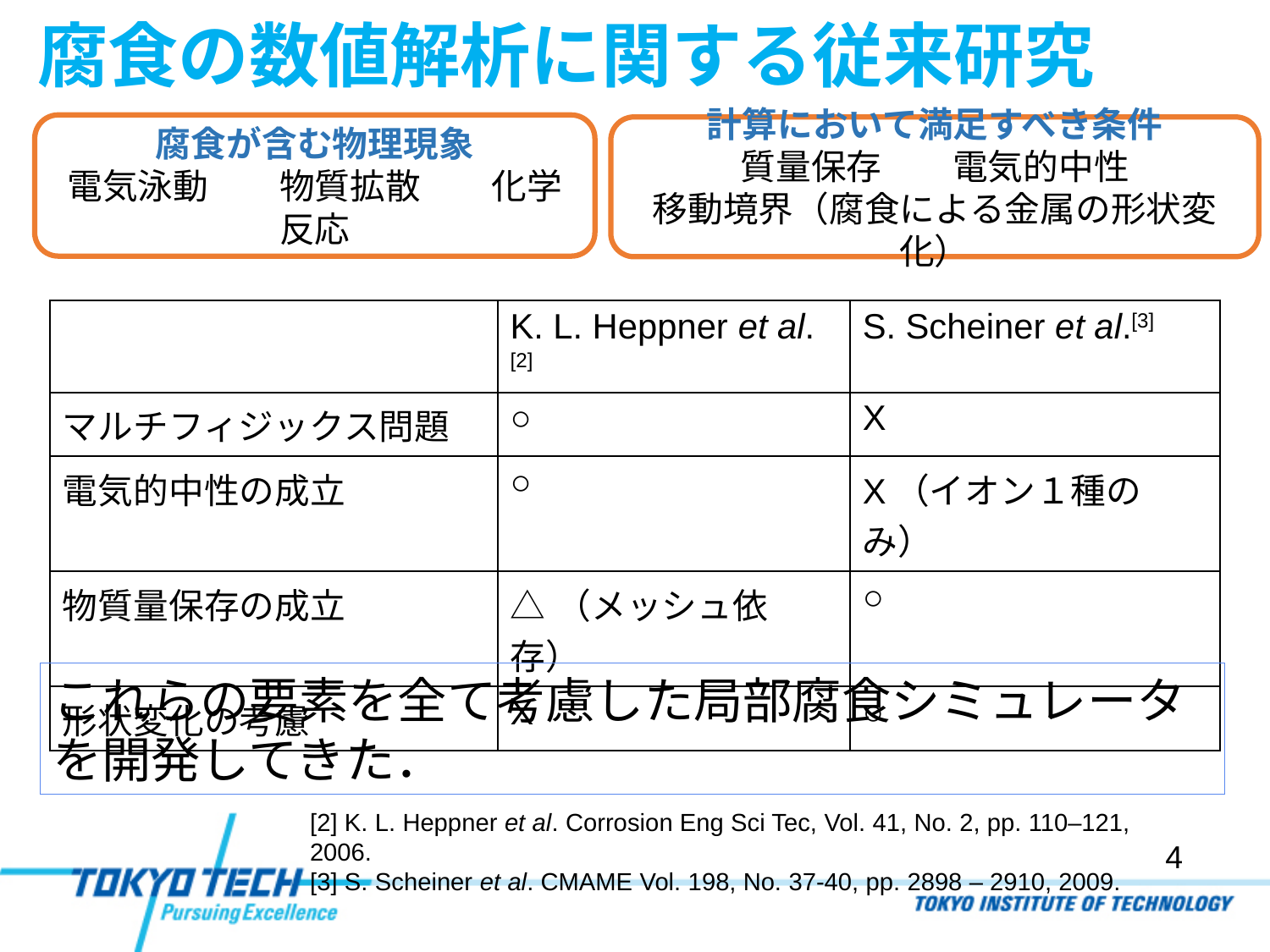

# 腐食の数値解析に関する従来研究
腐食が含む物理現象
電気泳動　　物質拡散　　化学反応
計算において満足すべき条件
質量保存　　電気的中性
移動境界（腐食による金属の形状変化）
|  | K. L. Heppner et al.[2] | S. Scheiner et al.[3] |
| --- | --- | --- |
| マルチフィジックス問題 | ○ | X |
| 電気的中性の成立 | ○ | X（イオン１種のみ） |
| 物質量保存の成立 | △（メッシュ依存） | ○ |
| 形状変化の考慮 | X | ○ |
これらの要素を全て考慮した局部腐食シミュレータを開発してきた．
[2] K. L. Heppner et al. Corrosion Eng Sci Tec, Vol. 41, No. 2, pp. 110–121, 2006.
[3] S. Scheiner et al. CMAME Vol. 198, No. 37-40, pp. 2898 – 2910, 2009.